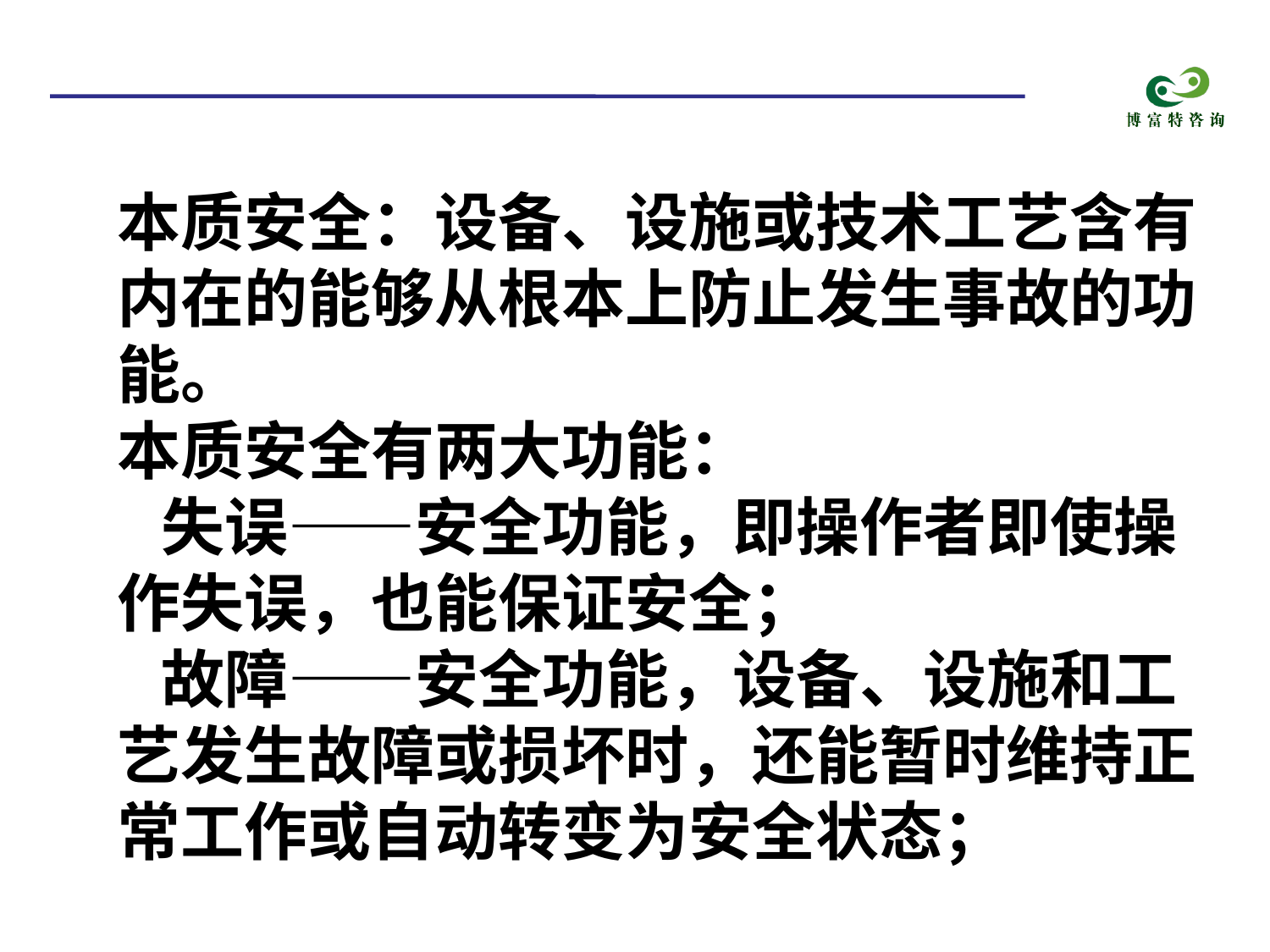

本质安全：设备、设施或技术工艺含有内在的能够从根本上防止发生事故的功能。
本质安全有两大功能：
  失误——安全功能，即操作者即使操作失误，也能保证安全；
  故障——安全功能，设备、设施和工艺发生故障或损坏时，还能暂时维持正常工作或自动转变为安全状态；